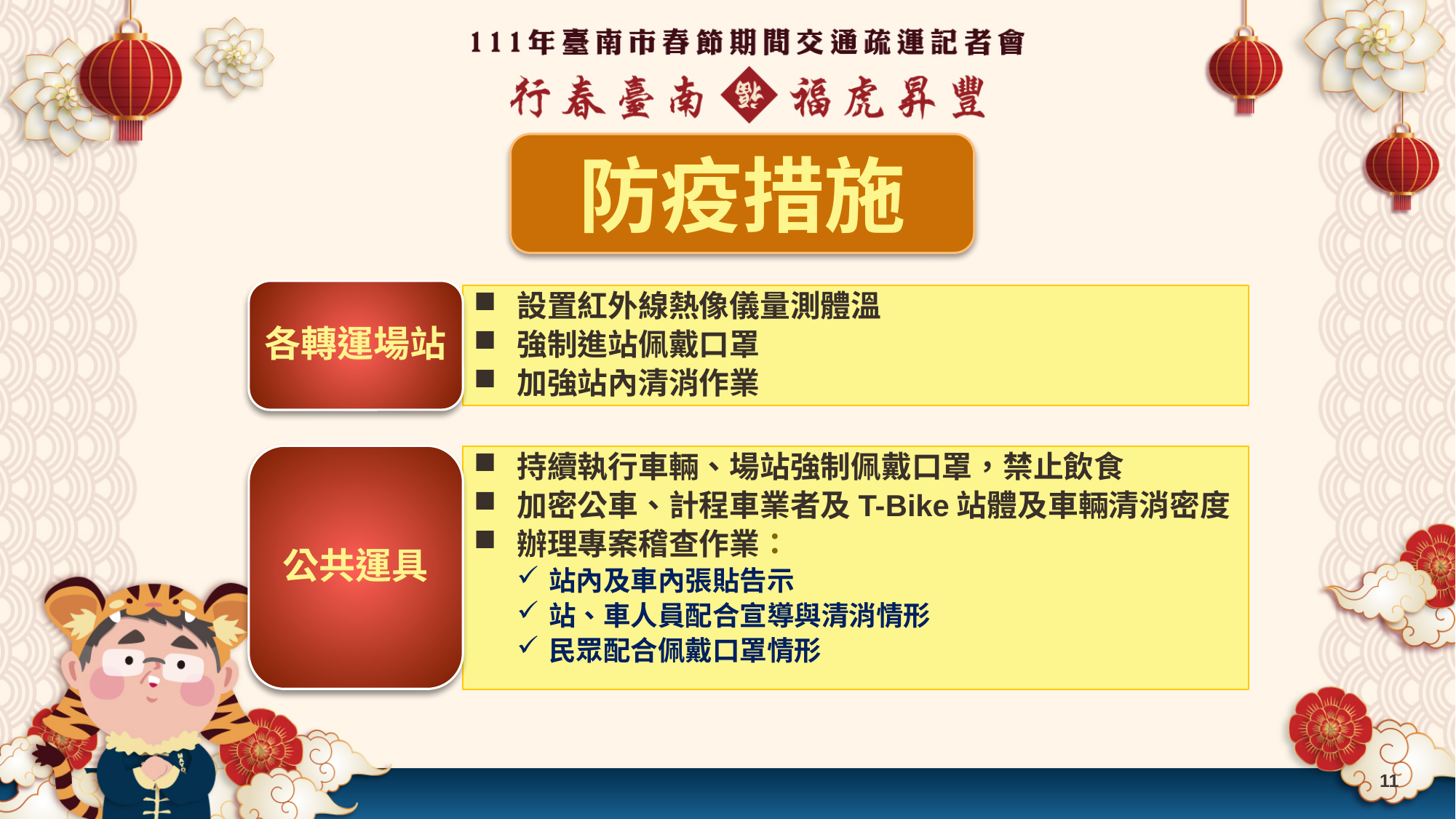

防疫措施
各轉運場站
設置紅外線熱像儀量測體溫
強制進站佩戴口罩
加強站內清消作業
公共運具
持續執行車輛、場站強制佩戴口罩，禁止飲食
加密公車、計程車業者及T-Bike站體及車輛清消密度
辦理專案稽查作業：
站內及車內張貼告示
站、車人員配合宣導與清消情形
民眾配合佩戴口罩情形
11